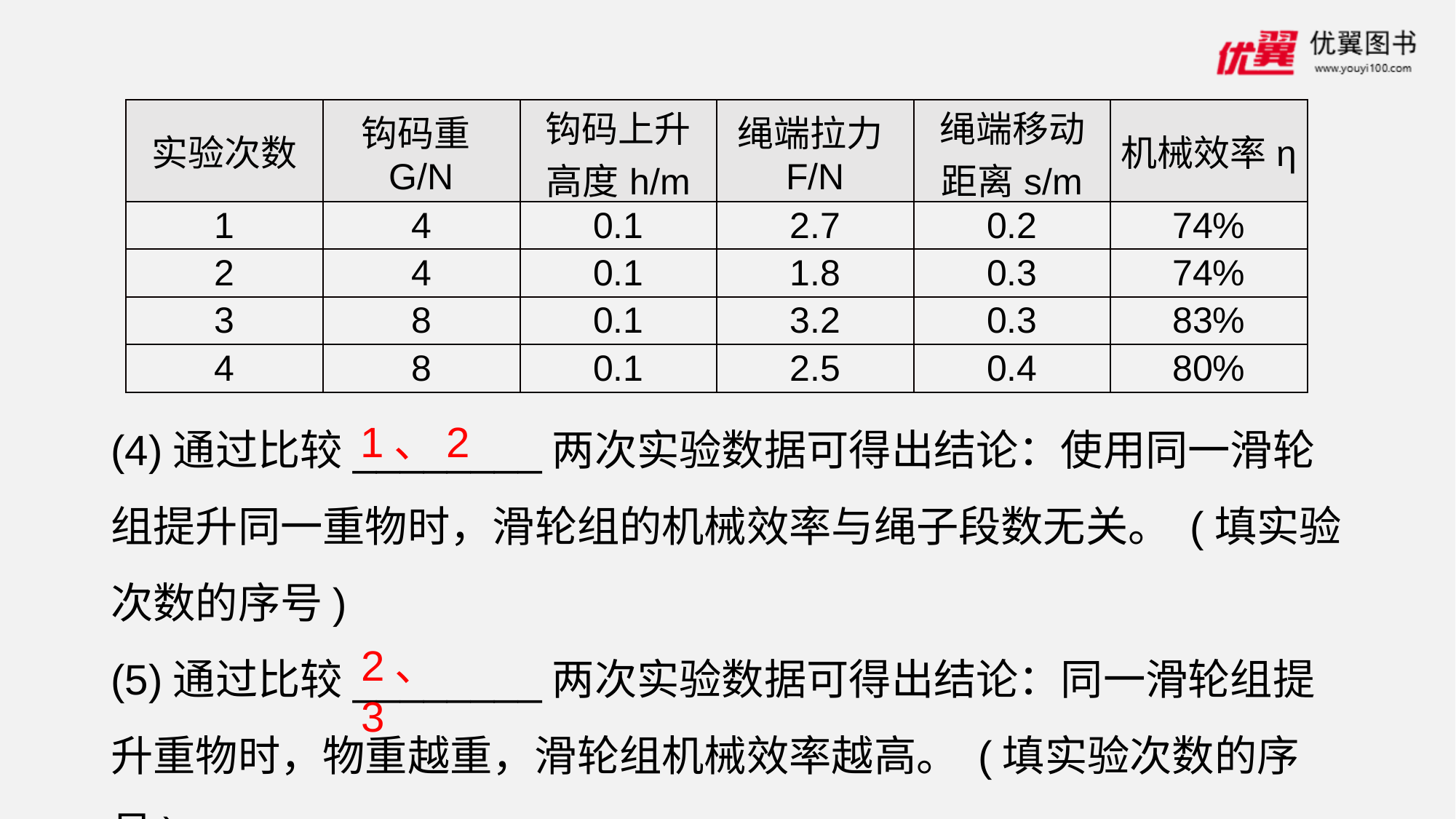

| 实验次数 | 钩码重G/N | 钩码上升高度h/m | 绳端拉力F/N | 绳端移动距离s/m | 机械效率η |
| --- | --- | --- | --- | --- | --- |
| 1 | 4 | 0.1 | 2.7 | 0.2 | 74% |
| 2 | 4 | 0.1 | 1.8 | 0.3 | 74% |
| 3 | 8 | 0.1 | 3.2 | 0.3 | 83% |
| 4 | 8 | 0.1 | 2.5 | 0.4 | 80% |
(4)通过比较________两次实验数据可得出结论：使用同一滑轮组提升同一重物时，滑轮组的机械效率与绳子段数无关。 (填实验次数的序号)
(5)通过比较________两次实验数据可得出结论：同一滑轮组提升重物时，物重越重，滑轮组机械效率越高。 (填实验次数的序号)
1、2
2、3